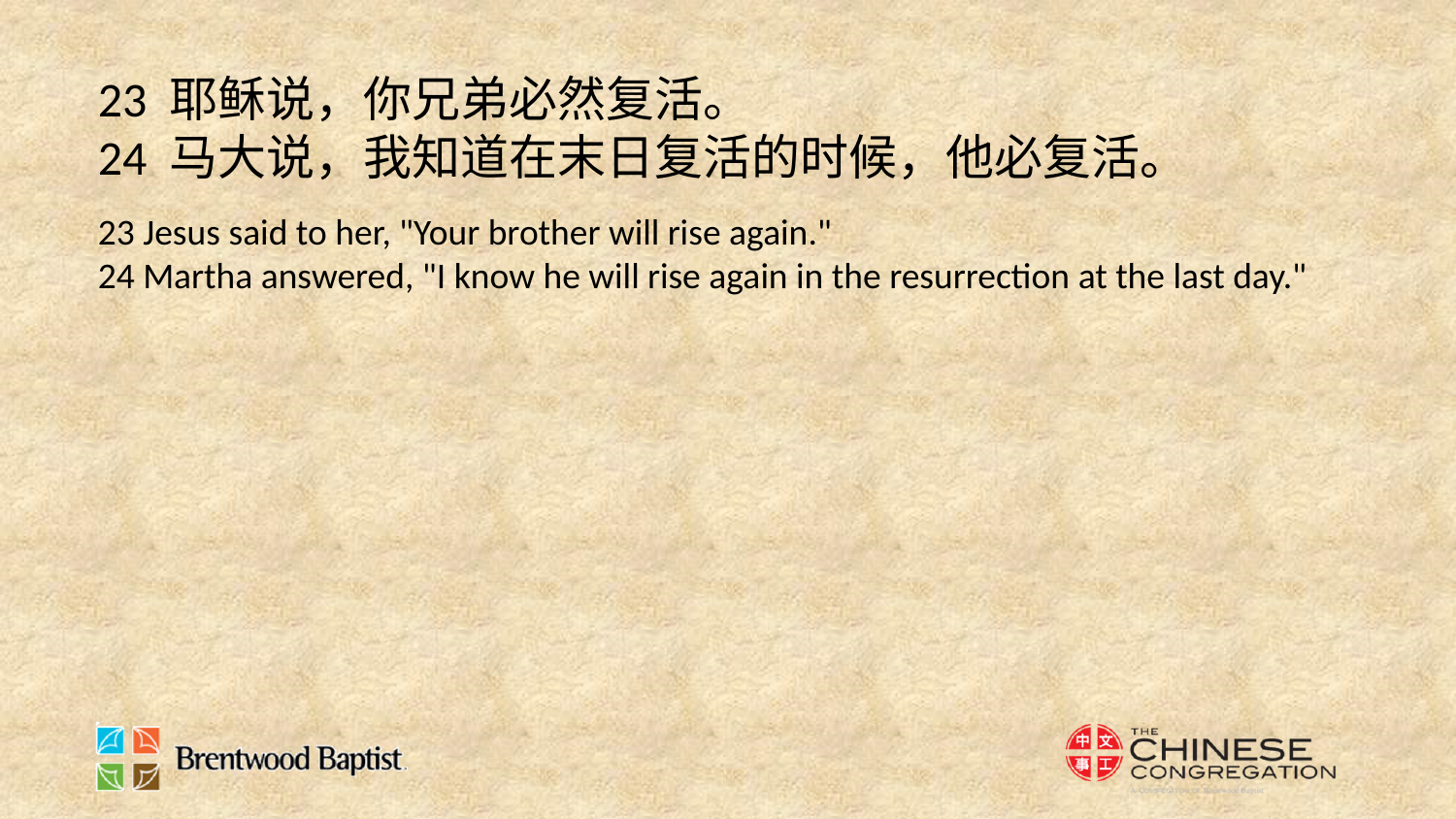

23 耶稣说，你兄弟必然复活。
24 马大说，我知道在末日复活的时候，他必复活。

23 Jesus said to her, "Your brother will rise again."
24 Martha answered, "I know he will rise again in the resurrection at the last day."